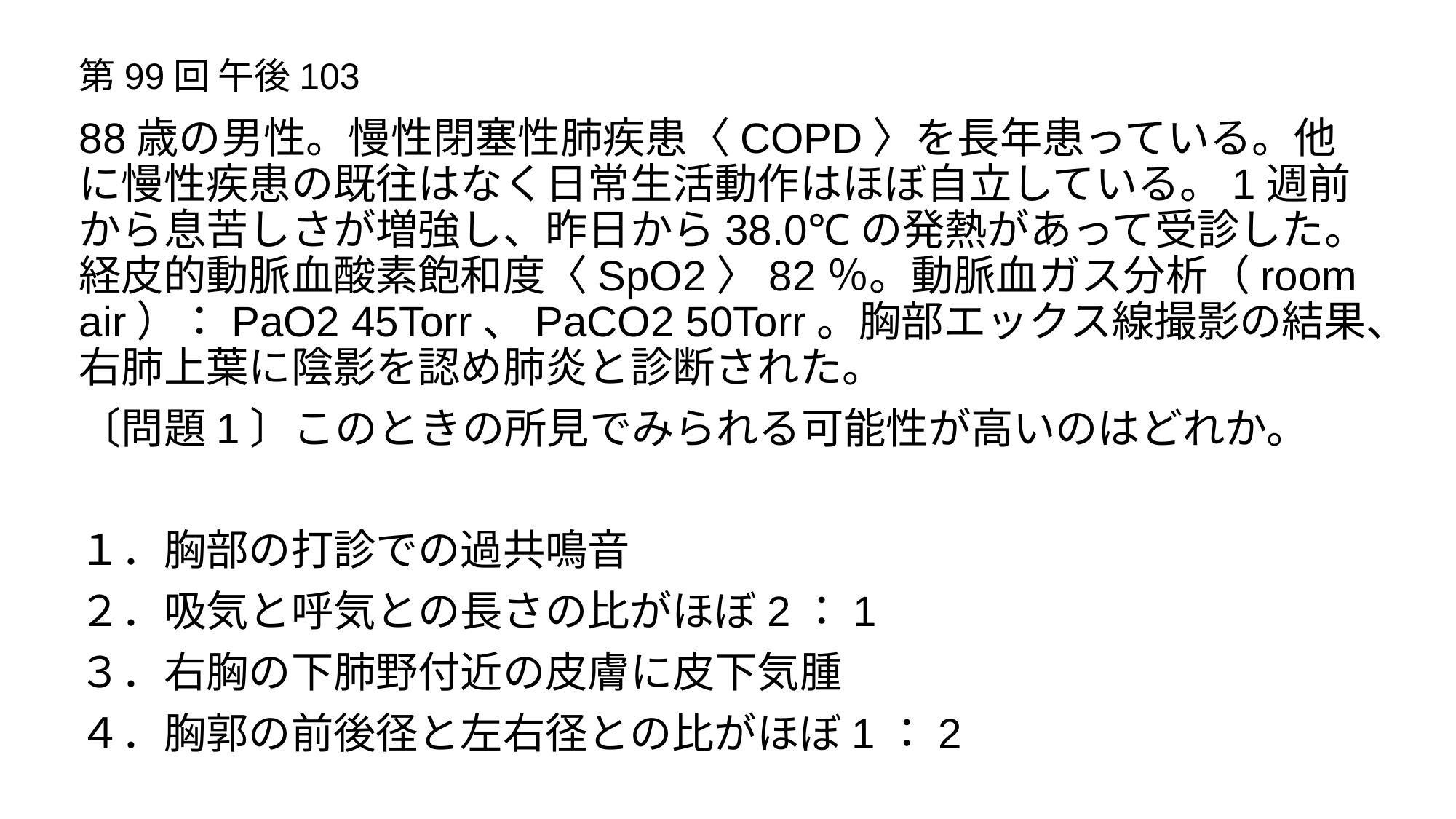

# 第99回 午後103
88歳の男性。慢性閉塞性肺疾患〈COPD〉を長年患っている。他に慢性疾患の既往はなく日常生活動作はほぼ自立している。1週前から息苦しさが増強し、昨日から38.0℃の発熱があって受診した。経皮的動脈血酸素飽和度〈SpO2〉82％。動脈血ガス分析（room air）：PaO2 45Torr、PaCO2 50Torr。胸部エックス線撮影の結果、右肺上葉に陰影を認め肺炎と診断された。
〔問題1〕このときの所見でみられる可能性が高いのはどれか。

１．胸部の打診での過共鳴音
２．吸気と呼気との長さの比がほぼ2：1
３．右胸の下肺野付近の皮膚に皮下気腫
４．胸郭の前後径と左右径との比がほぼ1：2